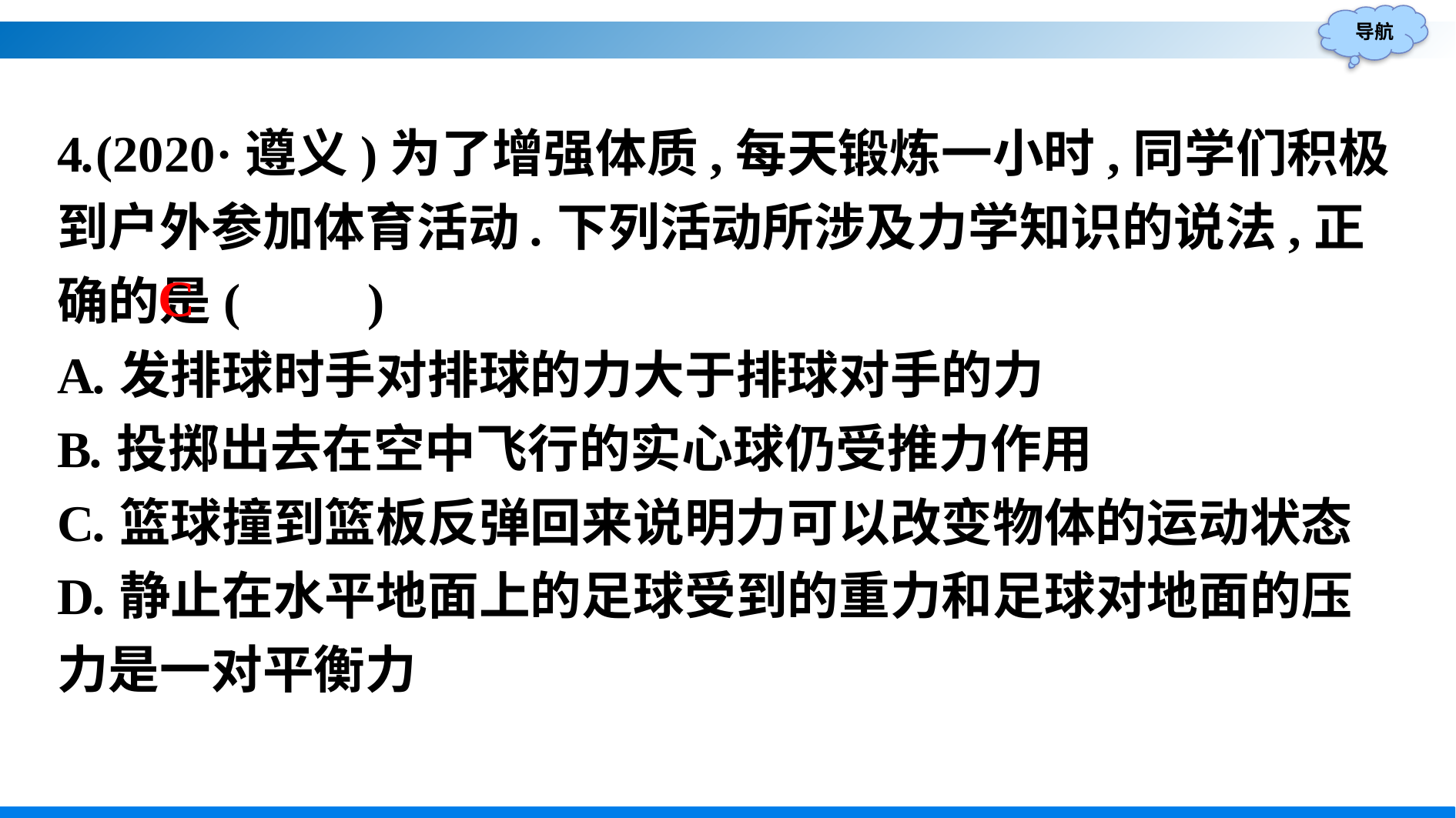

4.(2020·遵义)为了增强体质,每天锻炼一小时,同学们积极到户外参加体育活动.下列活动所涉及力学知识的说法,正确的是(　　)
A.发排球时手对排球的力大于排球对手的力
B.投掷出去在空中飞行的实心球仍受推力作用
C.篮球撞到篮板反弹回来说明力可以改变物体的运动状态
D.静止在水平地面上的足球受到的重力和足球对地面的压力是一对平衡力
C